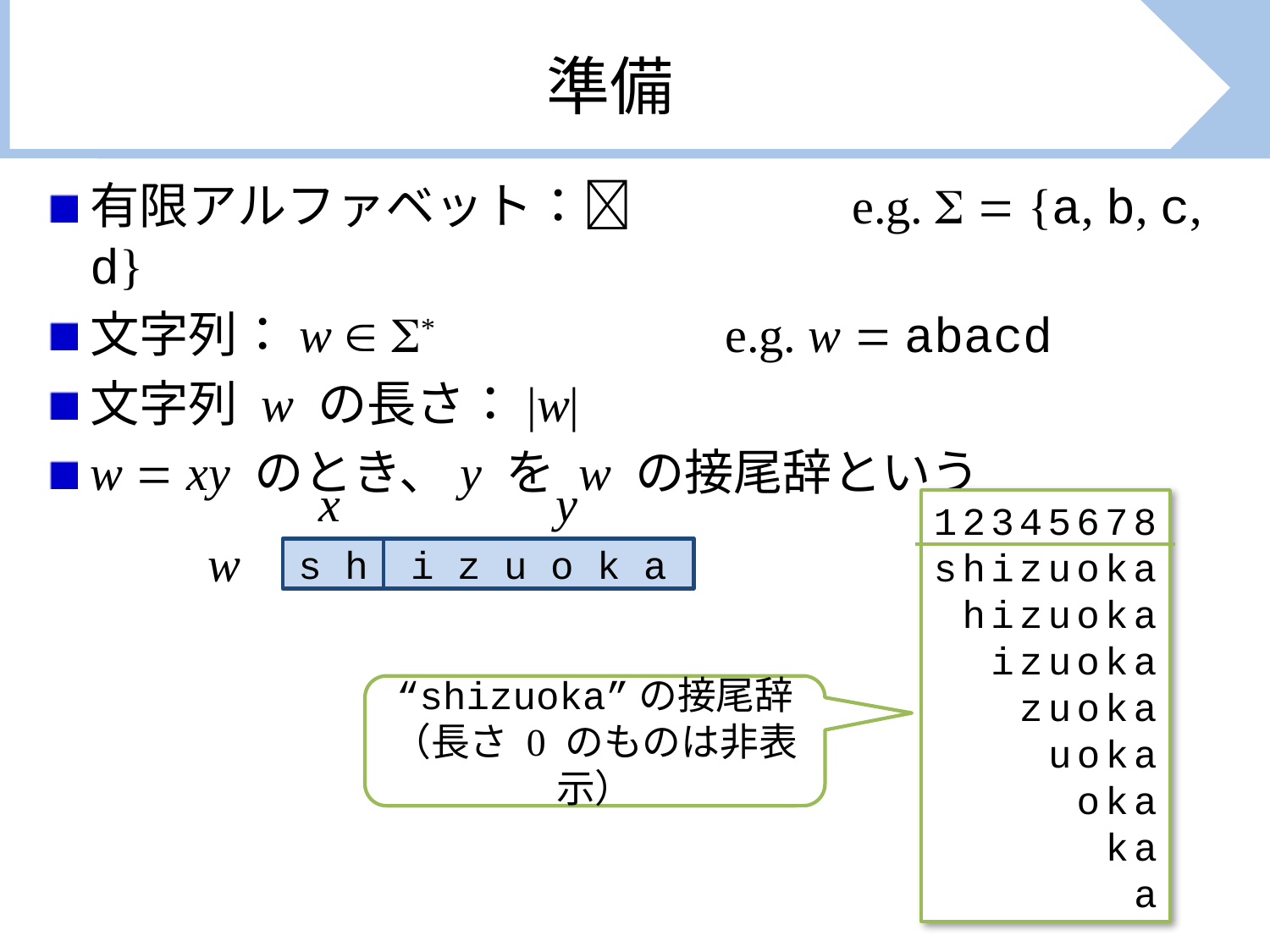

# 準備
有限アルファベット：Σ		e.g. Σ = {a, b, c, d}
文字列：w ∈ Σ*			e.g. w = abacd
文字列 w の長さ：|w|
w = xy のとき、y を w の接尾辞という
x
y
12345678
shizuoka
shizuoka
shizuoka
shizuoka
shizuoka
shizuoka
shizuoka
shizuoka
w
s h
i z u o k a
“shizuoka”の接尾辞
（長さ 0 のものは非表示）